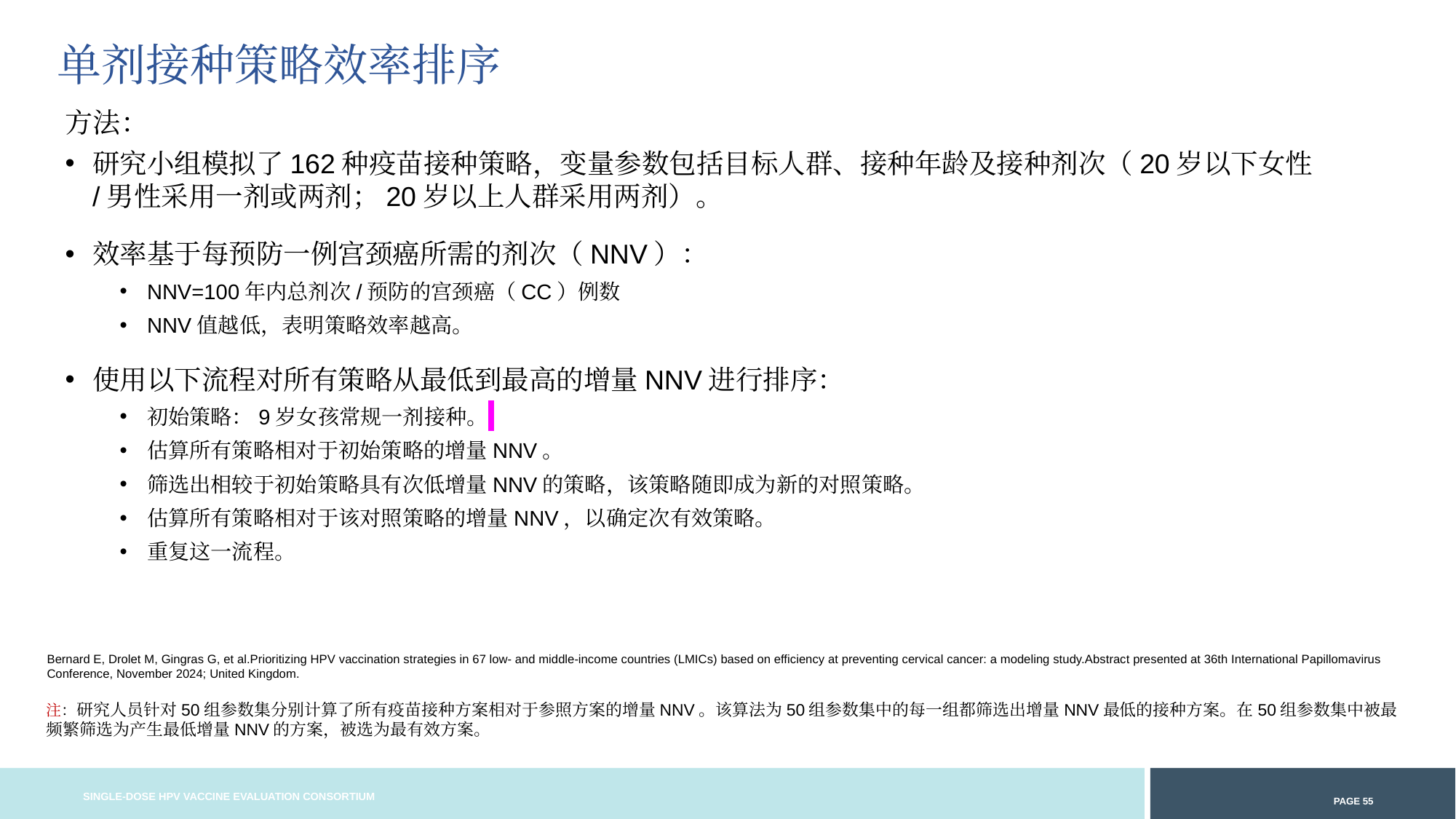

单剂接种策略效率排序
方法：
研究小组模拟了162种疫苗接种策略，变量参数包括目标人群、接种年龄及接种剂次（20岁以下女性/男性采用一剂或两剂；20岁以上人群采用两剂）。

效率基于每预防一例宫颈癌所需的剂次（NNV）：
NNV=100年内总剂次/预防的宫颈癌（CC）例数
NNV值越低，表明策略效率越高。

使用以下流程对所有策略从最低到最高的增量NNV进行排序：
初始策略：9岁女孩常规一剂接种。
估算所有策略相对于初始策略的增量NNV。
筛选出相较于初始策略具有次低增量NNV的策略，该策略随即成为新的对照策略。
估算所有策略相对于该对照策略的增量NNV，以确定次有效策略。
重复这一流程。

Bernard E, Drolet M, Gingras G, et al.Prioritizing HPV vaccination strategies in 67 low- and middle-income countries (LMICs) based on efficiency at preventing cervical cancer: a modeling study.Abstract presented at 36th International Papillomavirus Conference, November 2024; United Kingdom.

注：研究人员针对50组参数集分别计算了所有疫苗接种方案相对于参照方案的增量NNV。该算法为50组参数集中的每一组都筛选出增量NNV最低的接种方案。在50组参数集中被最频繁筛选为产生最低增量NNV的方案，被选为最有效方案。